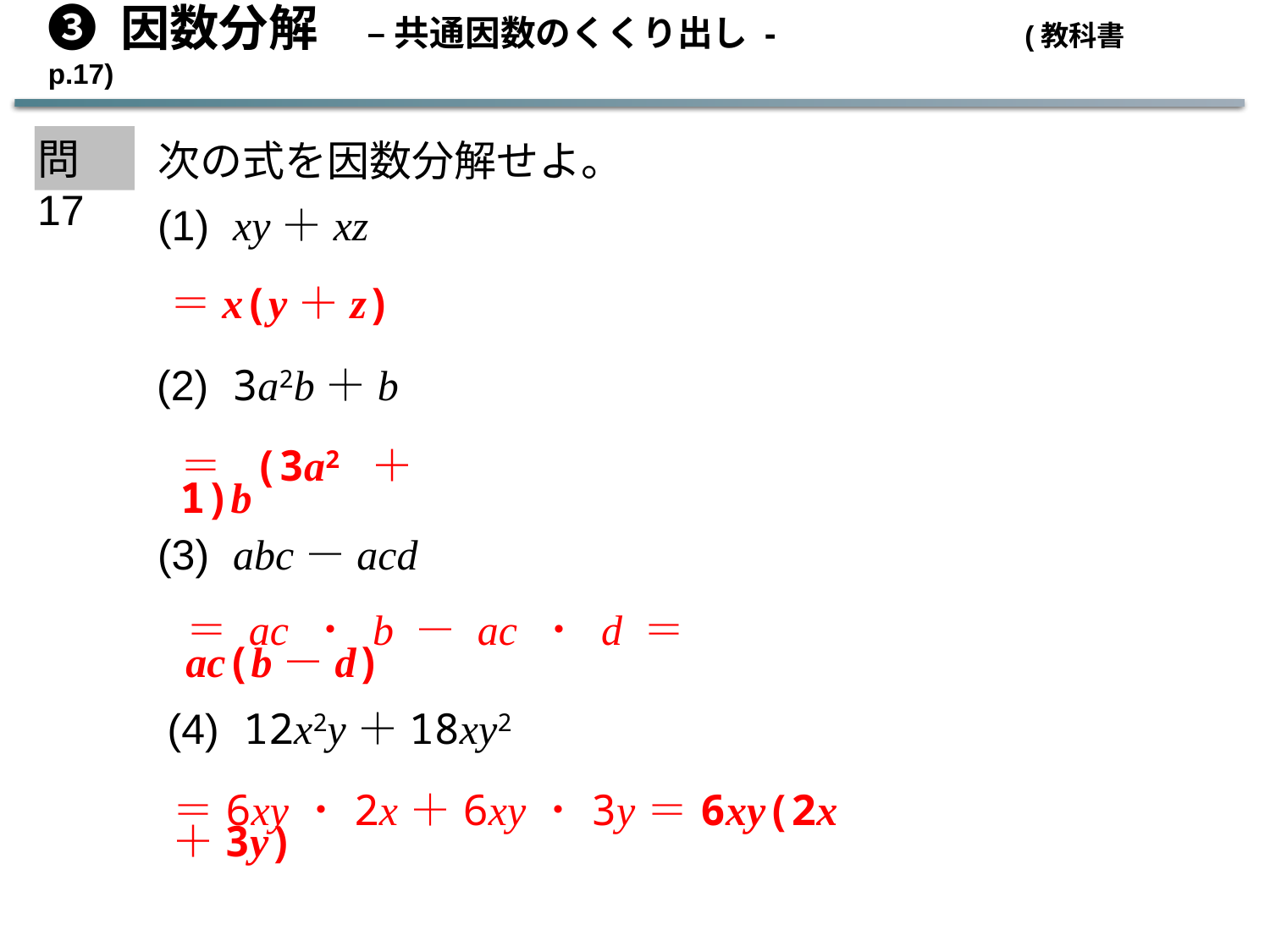

➌ 因数分解　– 共通因数のくくり出し -		         (教科書 p.17)
問17

次の式を因数分解せよ。
(1)  xy＋xz
＝x(y＋z)
(2)  3a2b＋b
＝(3a2＋1)b
(3)  abc－acd
＝ac・b－ac・d＝ac(b－d)
(4)  12x2y＋18xy2
＝6xy・2x＋6xy・3y＝6xy(2x＋3y)